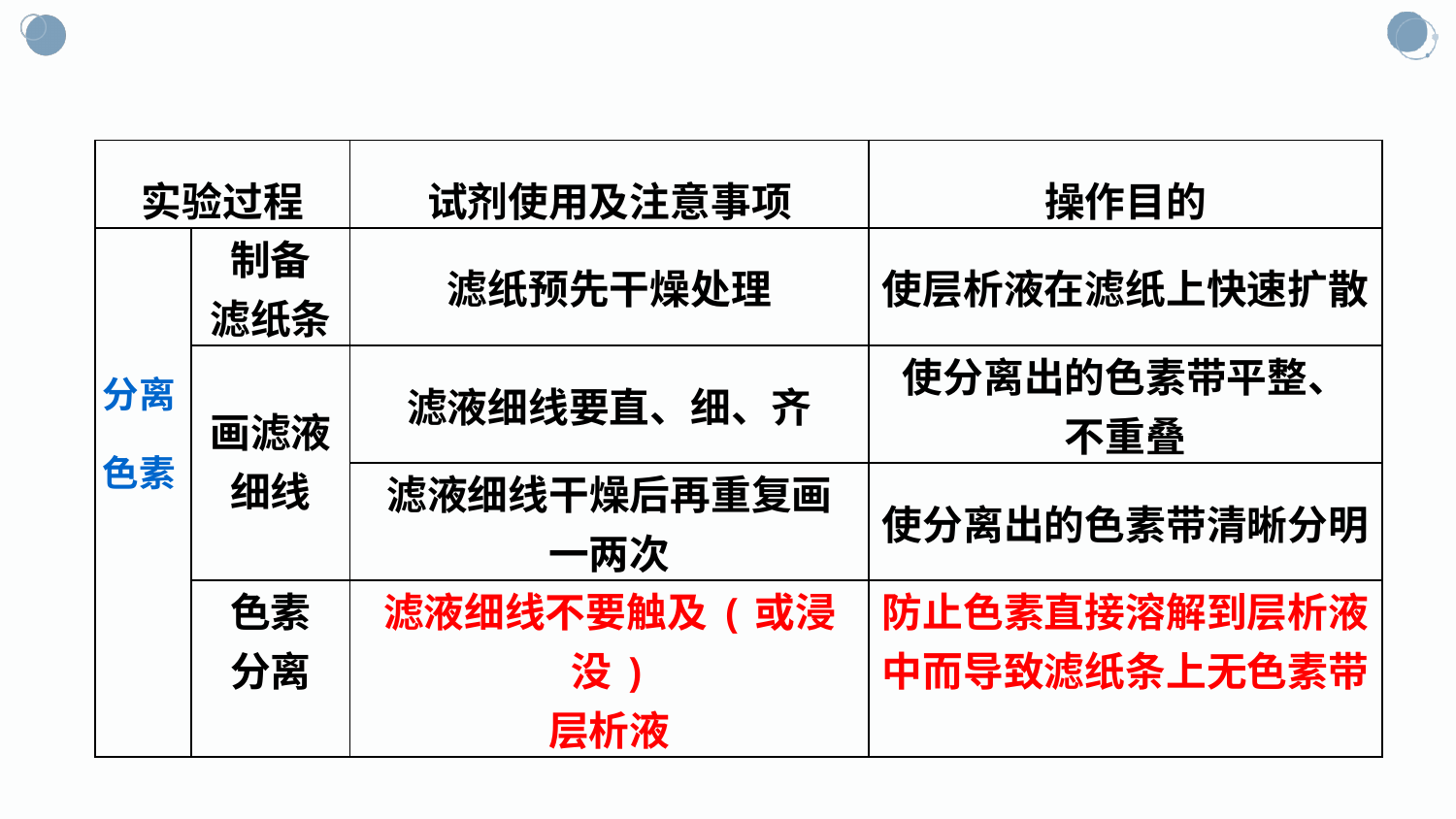

#
| 实验过程 |  | 试剂使用及注意事项 | 操作目的 |
| --- | --- | --- | --- |
| 分离 色素 | 制备 滤纸条 | 滤纸预先干燥处理 | 使层析液在滤纸上快速扩散 |
|  | 画滤液 细线 | 滤液细线要直、细、齐 | 使分离出的色素带平整、 不重叠 |
|  |  | 滤液细线干燥后再重复画 一两次 | 使分离出的色素带清晰分明 |
|  | 色素 分离 | 滤液细线不要触及(或浸没) 层析液 | 防止色素直接溶解到层析液中而导致滤纸条上无色素带 |